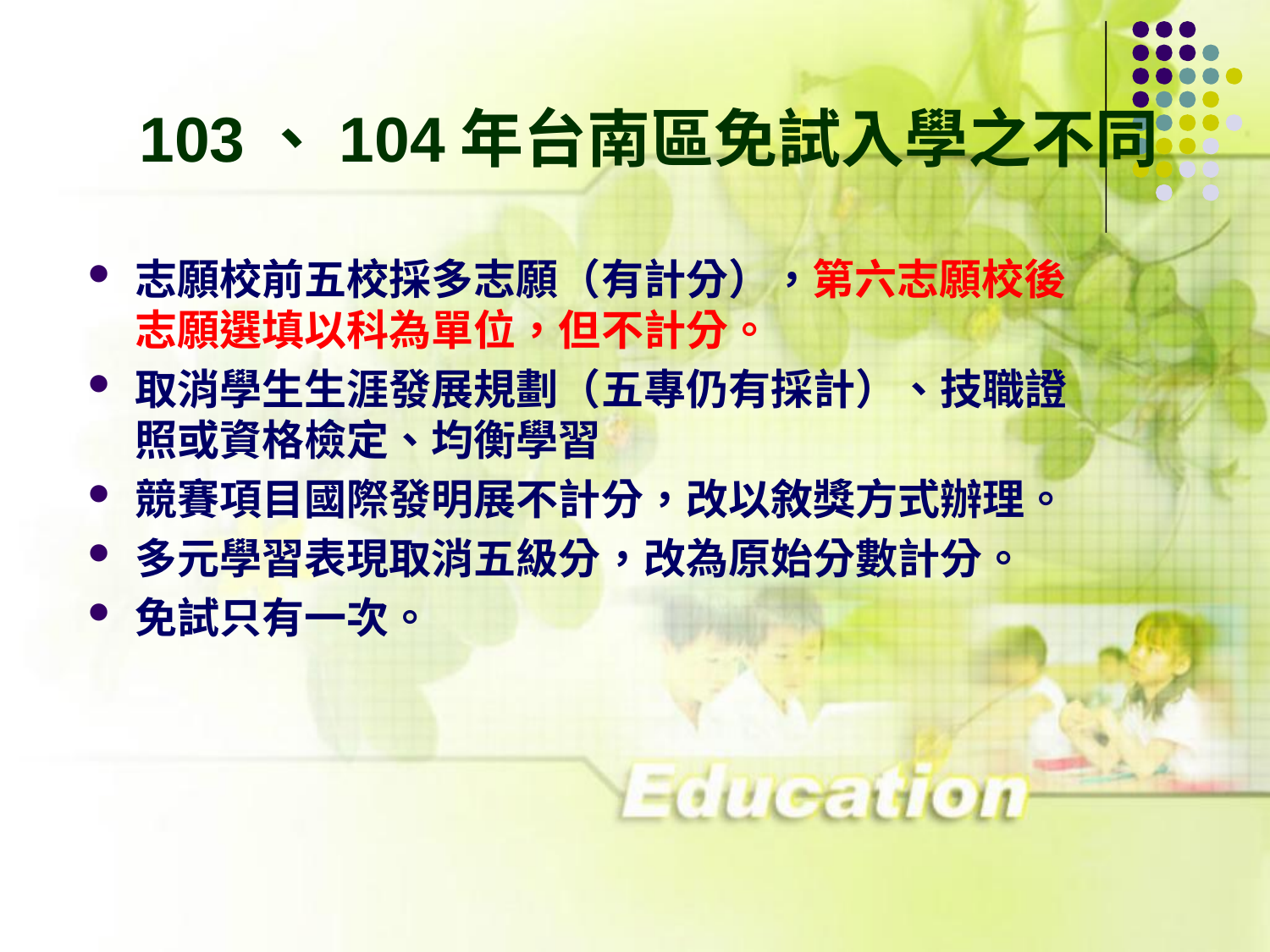

# 103、104年台南區免試入學之不同
志願校前五校採多志願（有計分），第六志願校後志願選填以科為單位，但不計分。
取消學生生涯發展規劃（五專仍有採計）、技職證照或資格檢定、均衡學習
競賽項目國際發明展不計分，改以敘獎方式辦理。
多元學習表現取消五級分，改為原始分數計分。
免試只有一次。